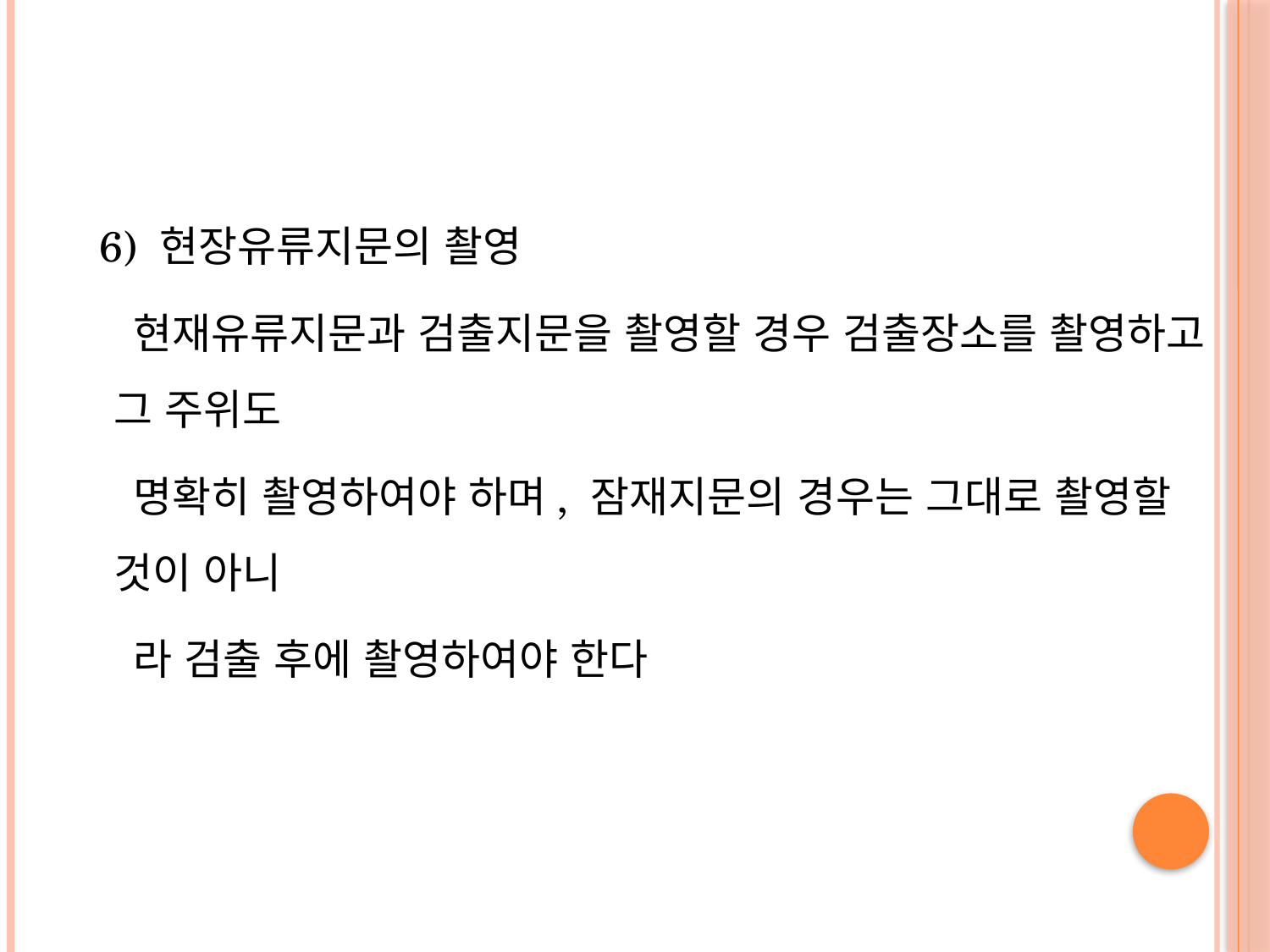

#
  6) 현장유류지문의 촬영
    현재유류지문과 검출지문을 촬영할 경우 검출장소를 촬영하고 그 주위도
    명확히 촬영하여야 하며, 잠재지문의 경우는 그대로 촬영할 것이 아니
    라 검출 후에 촬영하여야 한다